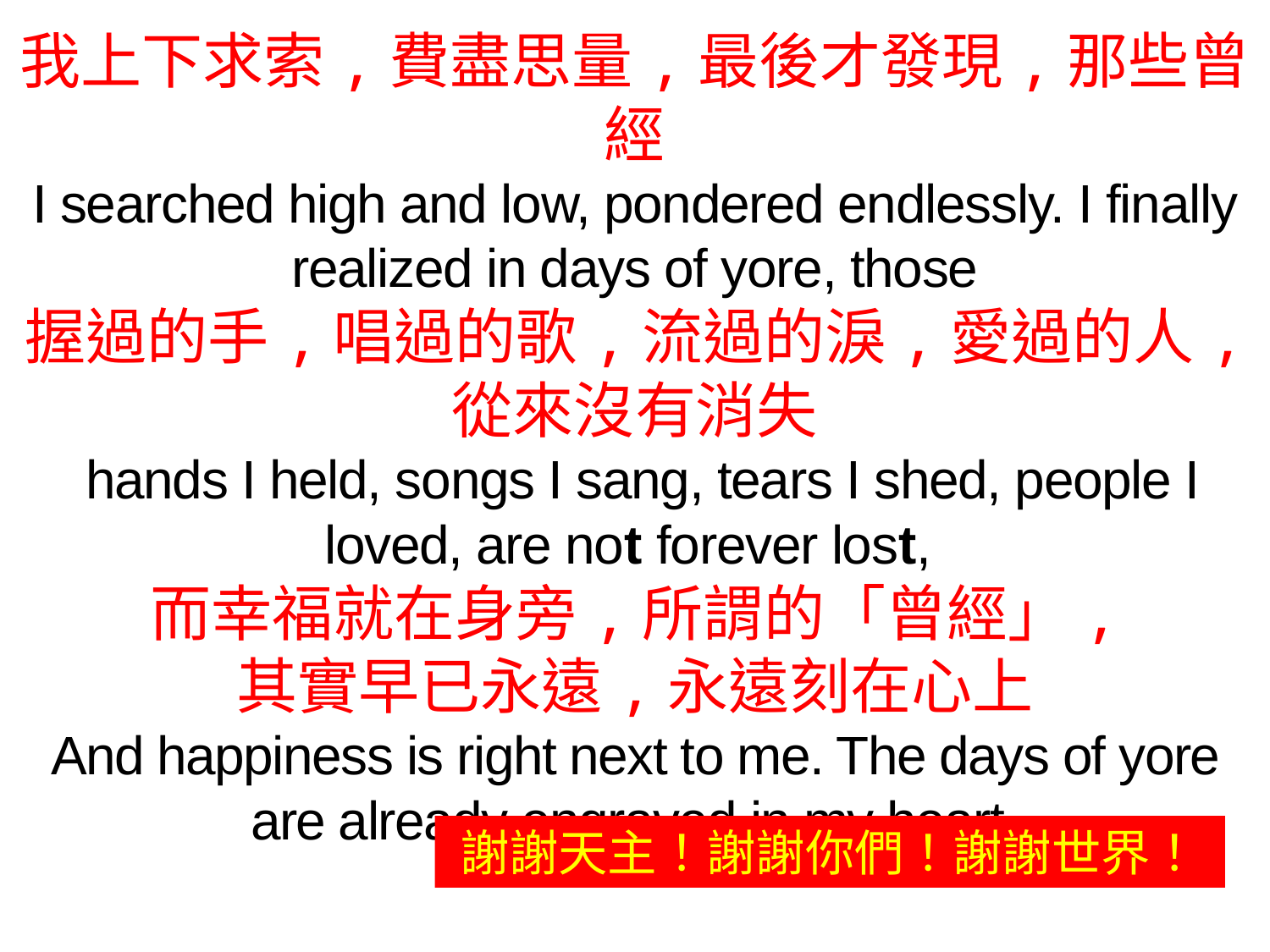

我上下求索,費盡思量,最後才發現,那些曾經
I searched high and low, pondered endlessly. I finally realized in days of yore, those
握過的手,唱過的歌,流過的淚,愛過的人,
從來沒有消失
 hands I held, songs I sang, tears I shed, people I loved, are not forever lost,
而幸福就在身旁,所謂的「曾經」,
其實早已永遠,永遠刻在心上
And happiness is right next to me. The days of yore are already engraved in my heart.
謝謝天主！謝謝你們！謝謝世界！